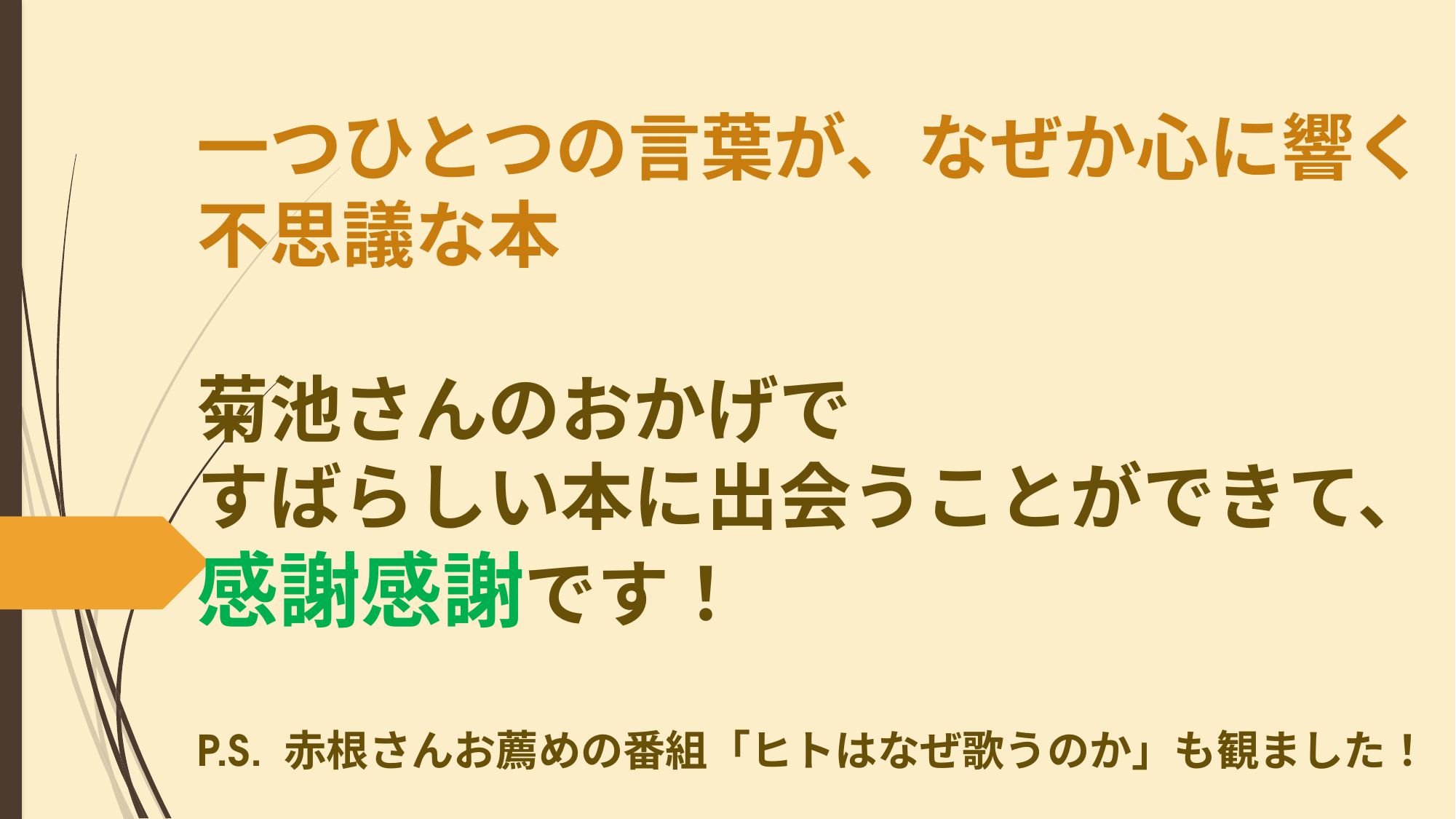

一つひとつの言葉が、なぜか心に響く不思議な本

菊池さんのおかげで
すばらしい本に出会うことができて、
感謝感謝です！

P.S. 赤根さんお薦めの番組「ヒトはなぜ歌うのか」も観ました！